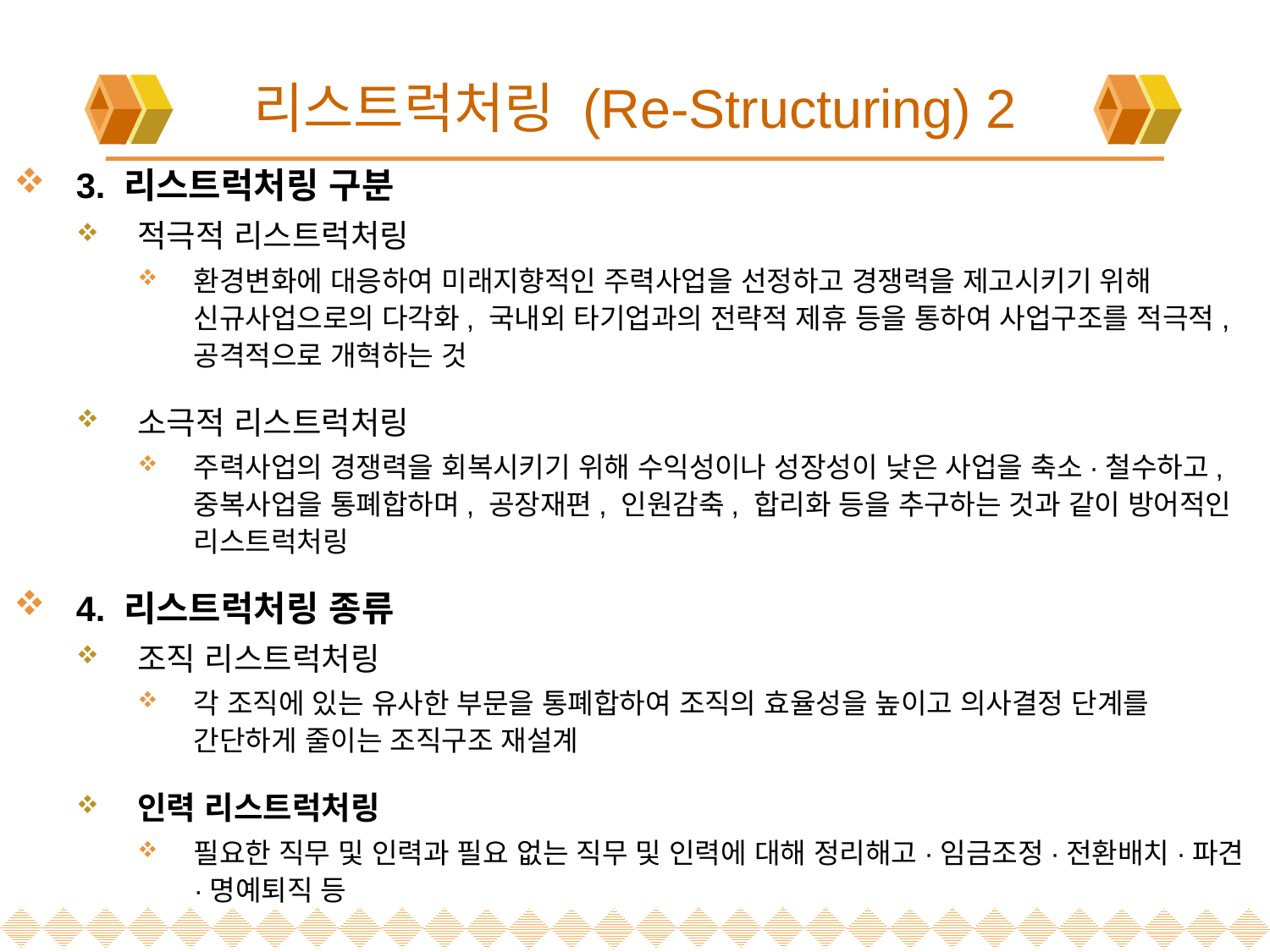

# 리스트럭처링 (Re-Structuring) 2
3. 리스트럭처링 구분
적극적 리스트럭처링
환경변화에 대응하여 미래지향적인 주력사업을 선정하고 경쟁력을 제고시키기 위해 신규사업으로의 다각화, 국내외 타기업과의 전략적 제휴 등을 통하여 사업구조를 적극적, 공격적으로 개혁하는 것

소극적 리스트럭처링
주력사업의 경쟁력을 회복시키기 위해 수익성이나 성장성이 낮은 사업을 축소·철수하고, 중복사업을 통폐합하며, 공장재편, 인원감축, 합리화 등을 추구하는 것과 같이 방어적인 리스트럭처링

4. 리스트럭처링 종류
조직 리스트럭처링
각 조직에 있는 유사한 부문을 통폐합하여 조직의 효율성을 높이고 의사결정 단계를 간단하게 줄이는 조직구조 재설계

인력 리스트럭처링
필요한 직무 및 인력과 필요 없는 직무 및 인력에 대해 정리해고·임금조정·전환배치·파견·명예퇴직 등